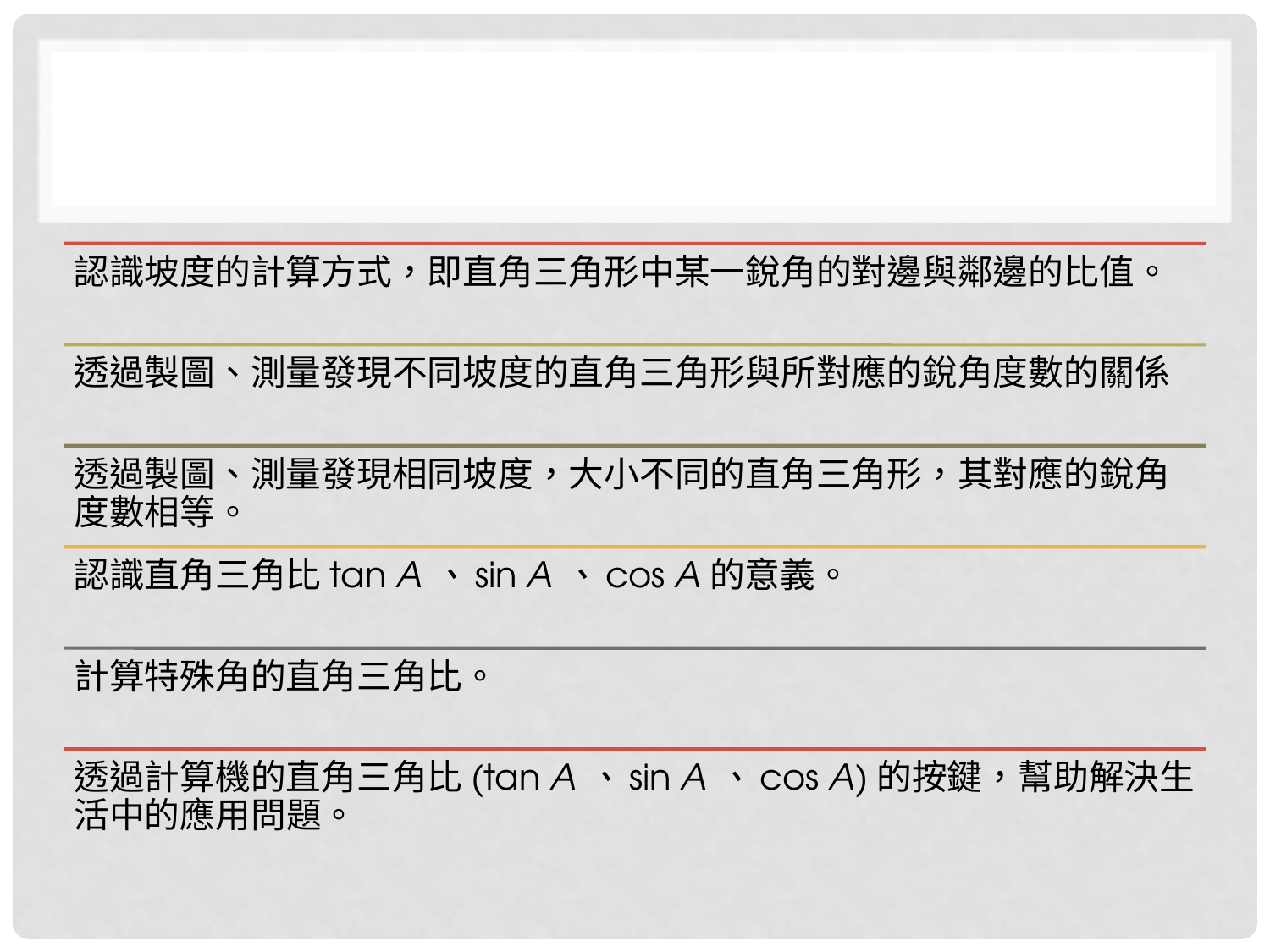

#
認識坡度的計算方式，即直角三角形中某一銳角的對邊與鄰邊的比值。
透過製圖、測量發現不同坡度的直角三角形與所對應的銳角度數的關係
透過製圖、測量發現相同坡度，大小不同的直角三角形，其對應的銳角度數相等。
認識直角三角比tan A、sin A、cos A的意義。
計算特殊角的直角三角比。
透過計算機的直角三角比(tan A、sin A、cos A)的按鍵，幫助解決生活中的應用問題。